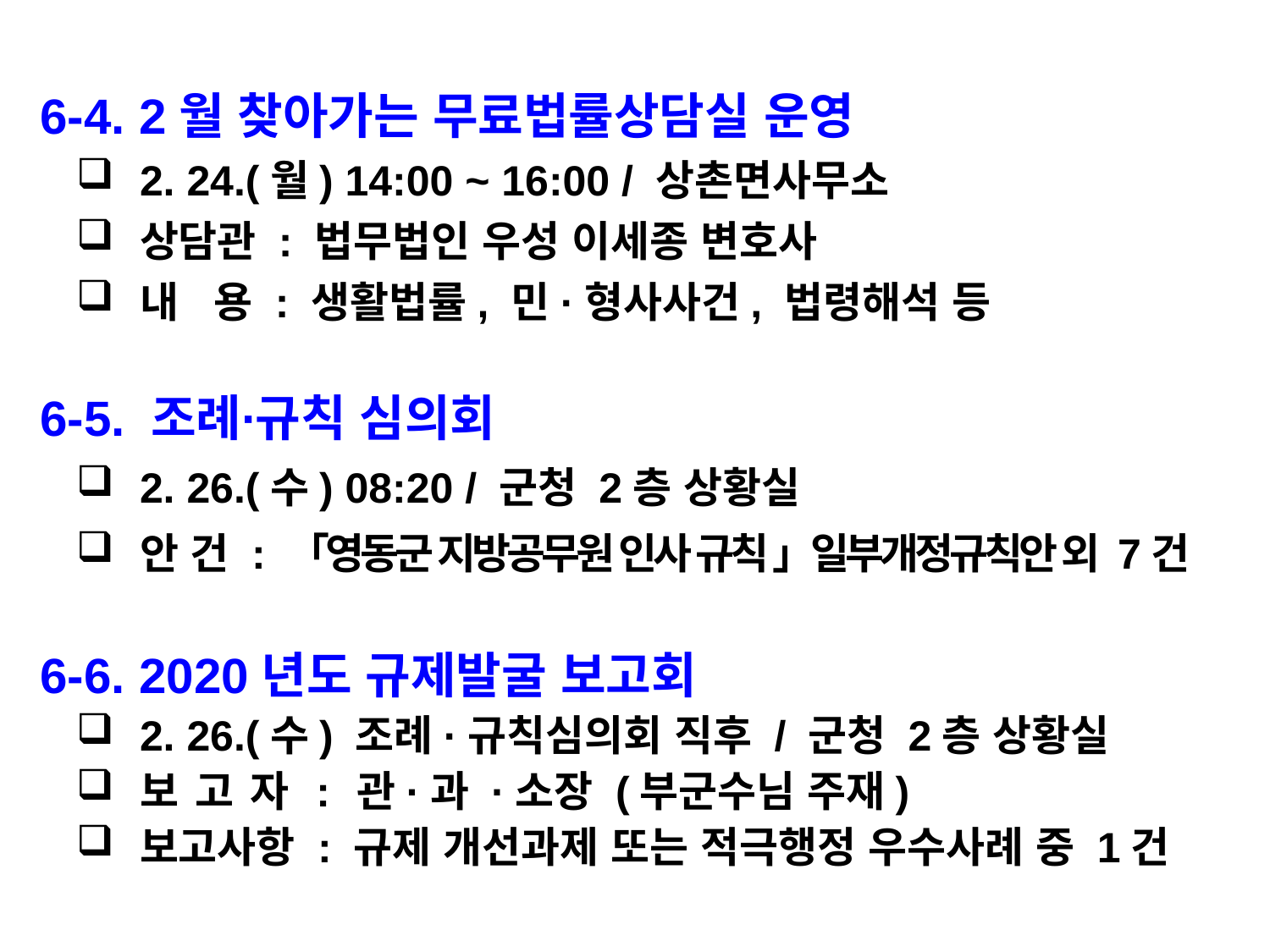

6-4. 2월 찾아가는 무료법률상담실 운영
2. 24.(월) 14:00 ~ 16:00 / 상촌면사무소
상담관 : 법무법인 우성 이세종 변호사
내   용 : 생활법률, 민·형사사건, 법령해석 등

  6-5. 조례∙규칙 심의회
2. 26.(수) 08:20 / 군청 2층 상황실
안 건 : 「영동군 지방공무원 인사 규칙 」일부개정규칙안 외 7건

  6-6. 2020년도 규제발굴 보고회
2. 26.(수) 조례·규칙심의회 직후 / 군청 2층 상황실
보 고 자 : 관·과 ·소장 (부군수님 주재)
보고사항 : 규제 개선과제 또는 적극행정 우수사례 중 1건